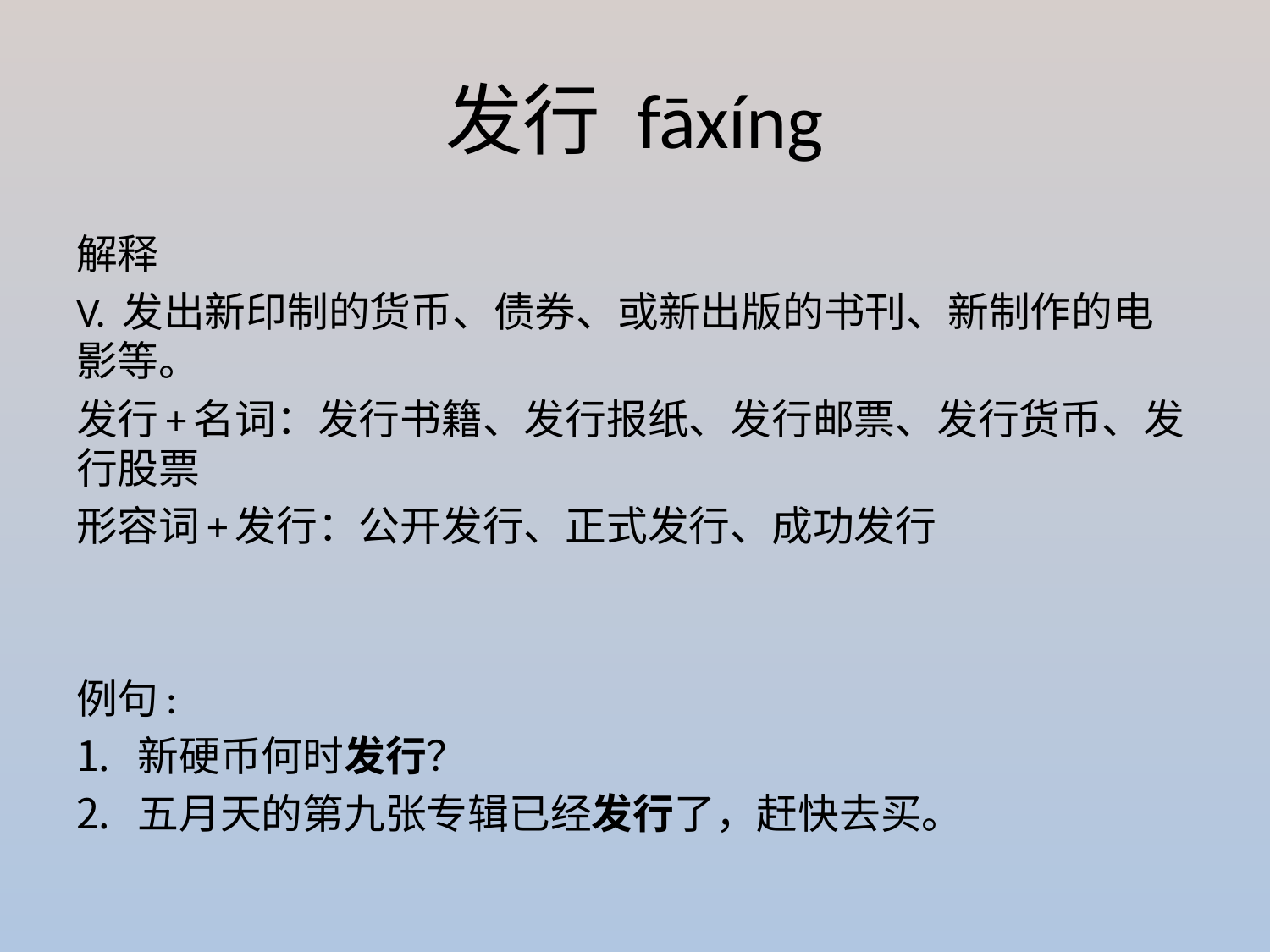

# 发行 fāxíng
解释
V. 发出新印制的货币、债券、或新出版的书刊、新制作的电影等。
发行+名词：发行书籍、发行报纸、发行邮票、发行货币、发行股票
形容词+发行：公开发行、正式发行、成功发行

例句:
新硬币何时发行？
五月天的第九张专辑已经发行了，赶快去买。